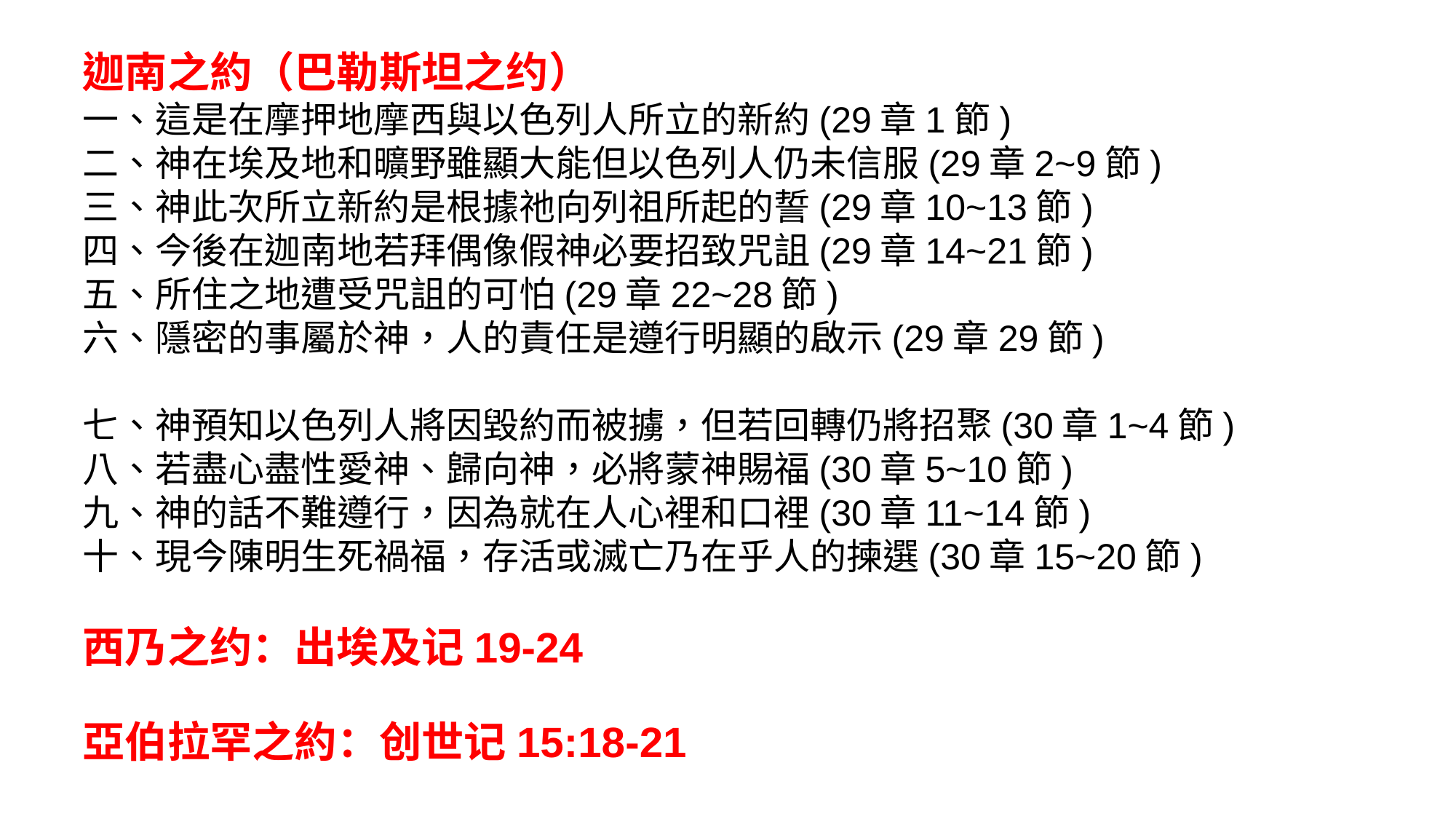

迦南之約（巴勒斯坦之约）
一、這是在摩押地摩西與以色列人所立的新約(29章1節)
二、神在埃及地和曠野雖顯大能但以色列人仍未信服(29章2~9節)
三、神此次所立新約是根據祂向列祖所起的誓(29章10~13節)
四、今後在迦南地若拜偶像假神必要招致咒詛(29章14~21節)
五、所住之地遭受咒詛的可怕(29章22~28節)
六、隱密的事屬於神，人的責任是遵行明顯的啟示(29章29節)

七、神預知以色列人將因毀約而被擄，但若回轉仍將招聚(30章1~4節)
八、若盡心盡性愛神、歸向神，必將蒙神賜福(30章5~10節)
九、神的話不難遵行，因為就在人心裡和口裡(30章11~14節)
十、現今陳明生死禍福，存活或滅亡乃在乎人的揀選(30章15~20節)

西乃之约：出埃及记19-24

亞伯拉罕之約：创世记15:18-21